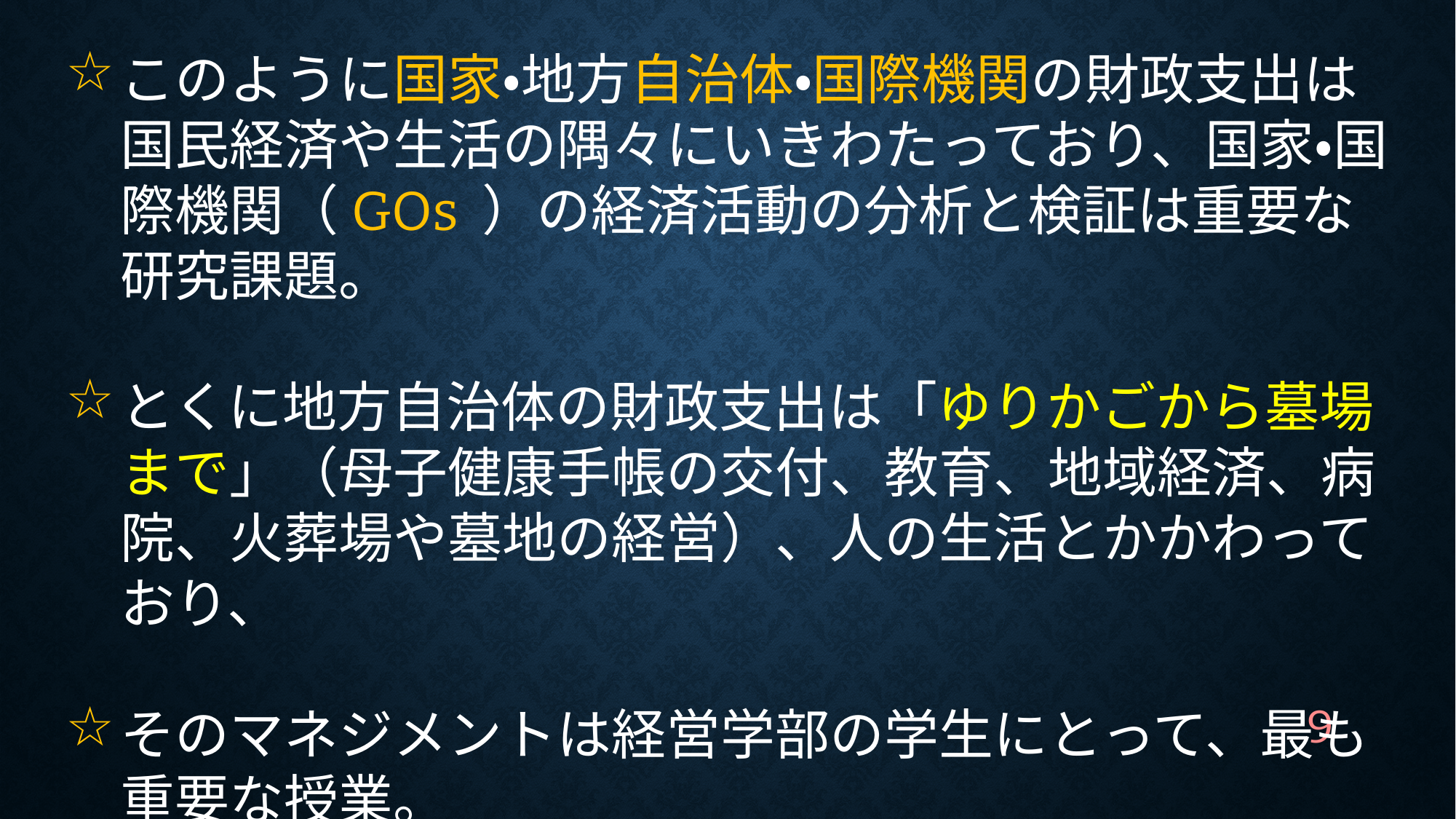

このように国家・地方自治体・国際機関の財政支出は国民経済や生活の隅々にいきわたっており、国家・国際機関（GOs ）の経済活動の分析と検証は重要な研究課題。

とくに地方自治体の財政支出は「ゆりかごから墓場まで」（母子健康手帳の交付、教育、地域経済、病院、火葬場や墓地の経営）、人の生活とかかわっており、

そのマネジメントは経営学部の学生にとって、最も重要な授業。

9